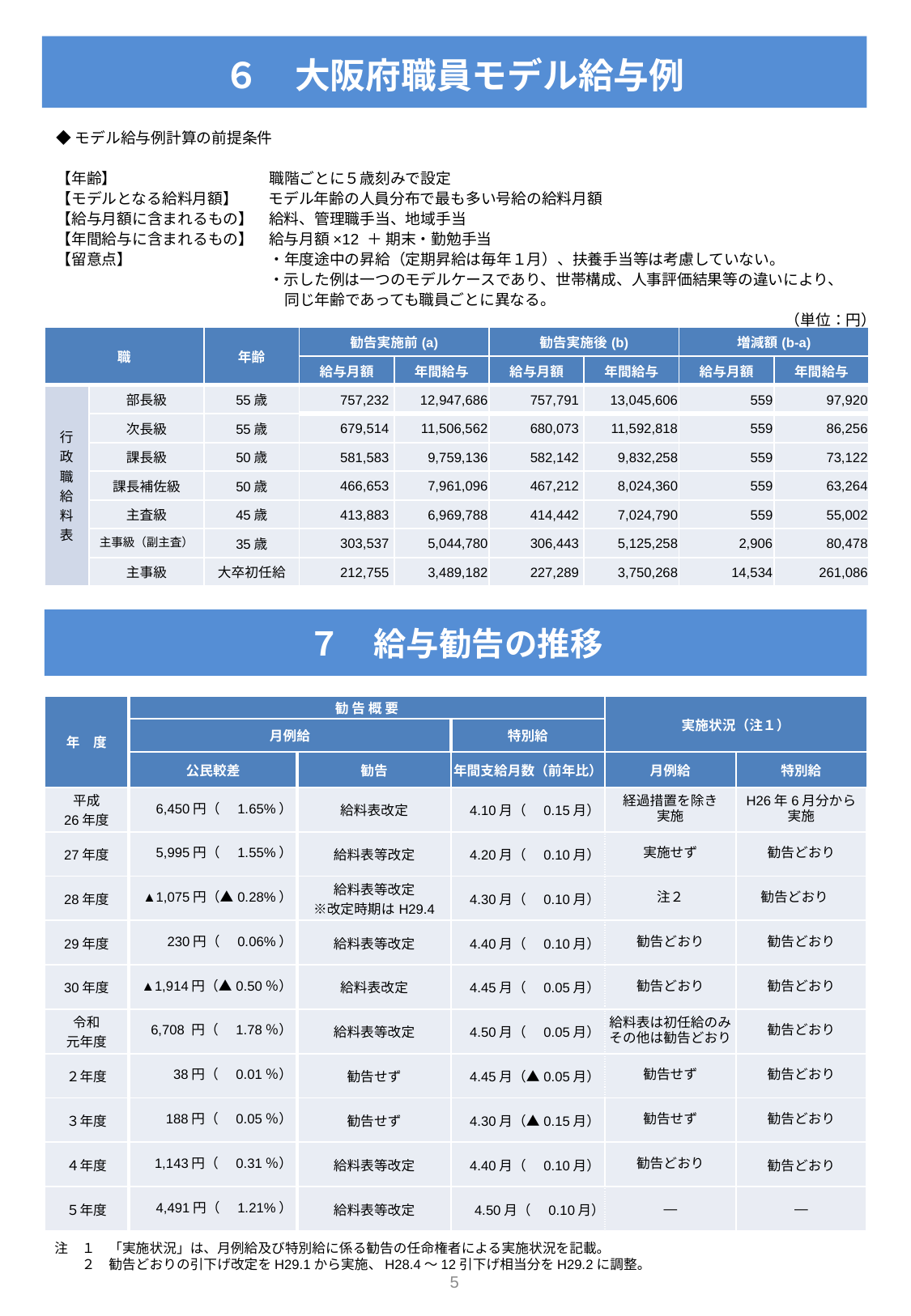

# ６　大阪府職員モデル給与例
◆モデル給与例計算の前提条件

【年齢】　　　　　　　　　　職階ごとに５歳刻みで設定
【モデルとなる給料月額】　　モデル年齢の人員分布で最も多い号給の給料月額
【給与月額に含まれるもの】　給料、管理職手当、地域手当
【年間給与に含まれるもの】　給与月額×12 ＋ 期末・勤勉手当
【留意点】　　　　　　　　　・年度途中の昇給（定期昇給は毎年１月）、扶養手当等は考慮していない。
　　　　　　　　　　　　　　・示した例は一つのモデルケースであり、世帯構成、人事評価結果等の違いにより、
　　　　　　　　　　　　　　　同じ年齢であっても職員ごとに異なる。
（単位：円）
| 職 |  | 年齢 | 勧告実施前(a) |  | 勧告実施後(b) |  | 増減額(b-a) |  |
| --- | --- | --- | --- | --- | --- | --- | --- | --- |
|  |  |  | 給与月額 | 年間給与 | 給与月額 | 年間給与 | 給与月額 | 年間給与 |
| 行政職給料表 | 部長級 | 55歳 | 757,232 | 12,947,686 | 757,791 | 13,045,606 | 559 | 97,920 |
|  | 次長級 | 55歳 | 679,514 | 11,506,562 | 680,073 | 11,592,818 | 559 | 86,256 |
|  | 課長級 | 50歳 | 581,583 | 9,759,136 | 582,142 | 9,832,258 | 559 | 73,122 |
|  | 課長補佐級 | 50歳 | 466,653 | 7,961,096 | 467,212 | 8,024,360 | 559 | 63,264 |
|  | 主査級 | 45歳 | 413,883 | 6,969,788 | 414,442 | 7,024,790 | 559 | 55,002 |
|  | 主事級（副主査） | 35歳 | 303,537 | 5,044,780 | 306,443 | 5,125,258 | 2,906 | 80,478 |
|  | 主事級 | 大卒初任給 | 212,755 | 3,489,182 | 227,289 | 3,750,268 | 14,534 | 261,086 |
（勧告実施前）
（勧告実施前）
７　給与勧告の推移
（勧告実施前）
（勧告実施前）
| 年　度 | 勧 告 概 要 |  |  | 実施状況（注１） |  |
| --- | --- | --- | --- | --- | --- |
|  | 月例給 |  | 特別給 |  |  |
|  | 公民較差 | 勧告 | 年間支給月数（前年比） | 月例給 | 特別給 |
| 平成 26年度 | 6,450円（　1.65%） | 給料表改定 | 4.10月（　0.15月） | 経過措置を除き 実施 | H26年6月分から 実施 |
| 27年度 | 5,995円（　1.55%） | 給料表等改定 | 4.20月（　0.10月） | 実施せず | 勧告どおり |
| 28年度 | ▲1,075円（▲0.28%） | 給料表等改定 ※改定時期はH29.4 | 4.30月（　0.10月） | 注２ | 勧告どおり |
| 29年度 | 230円（　0.06%） | 給料表等改定 | 4.40月（　0.10月） | 勧告どおり | 勧告どおり |
| 30年度 | ▲1,914円（▲0.50％） | 給料表改定 | 4.45月（　0.05月） | 勧告どおり | 勧告どおり |
| 令和 元年度 | 6,708 円（　1.78％） | 給料表等改定 | 4.50月（　0.05月） | 給料表は初任給のみその他は勧告どおり | 勧告どおり |
| ２年度 | 38円（　0.01％） | 勧告せず | 4.45月（▲0.05月） | 勧告せず | 勧告どおり |
| ３年度 | 188円（　0.05％） | 勧告せず | 4.30月（▲0.15月） | 勧告せず | 勧告どおり |
| ４年度 | 1,143円（　0.31％） | 給料表等改定 | 4.40月（　0.10月） | 勧告どおり | 勧告どおり |
| ５年度 | 4,491円（　1.21%） | 給料表等改定 | 4.50月（　0.10月） | ― | ― |
注　１　「実施状況」は、月例給及び特別給に係る勧告の任命権者による実施状況を記載。
　　２　勧告どおりの引下げ改定をH29.1から実施、H28.4～12引下げ相当分をH29.2に調整。
5